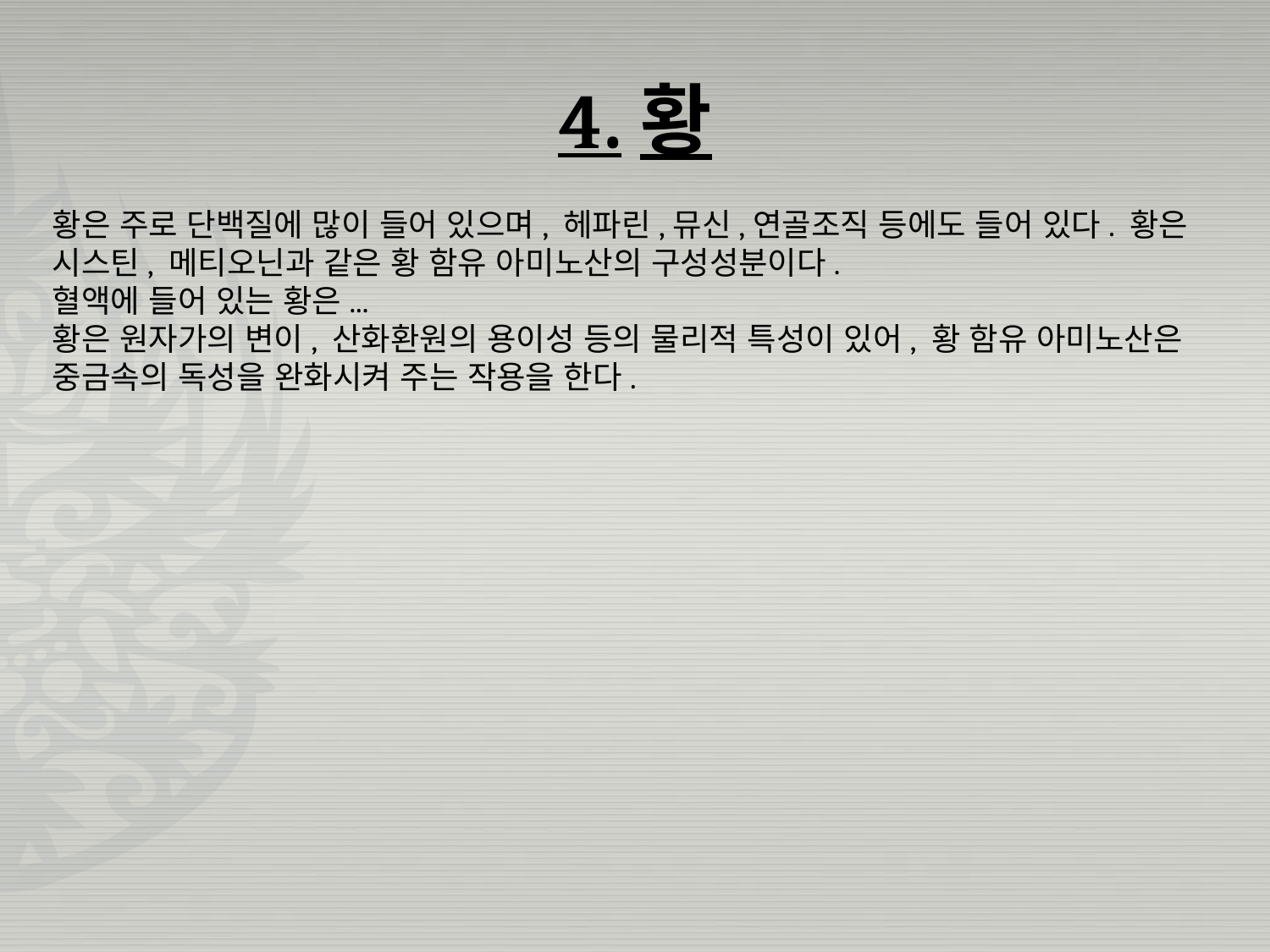

# 4.황
황은 주로 단백질에 많이 들어 있으며, 헤파린,뮤신,연골조직 등에도 들어 있다. 황은 시스틴, 메티오닌과 같은 황 함유 아미노산의 구성성분이다.
혈액에 들어 있는 황은...
황은 원자가의 변이, 산화환원의 용이성 등의 물리적 특성이 있어, 황 함유 아미노산은 중금속의 독성을 완화시켜 주는 작용을 한다.